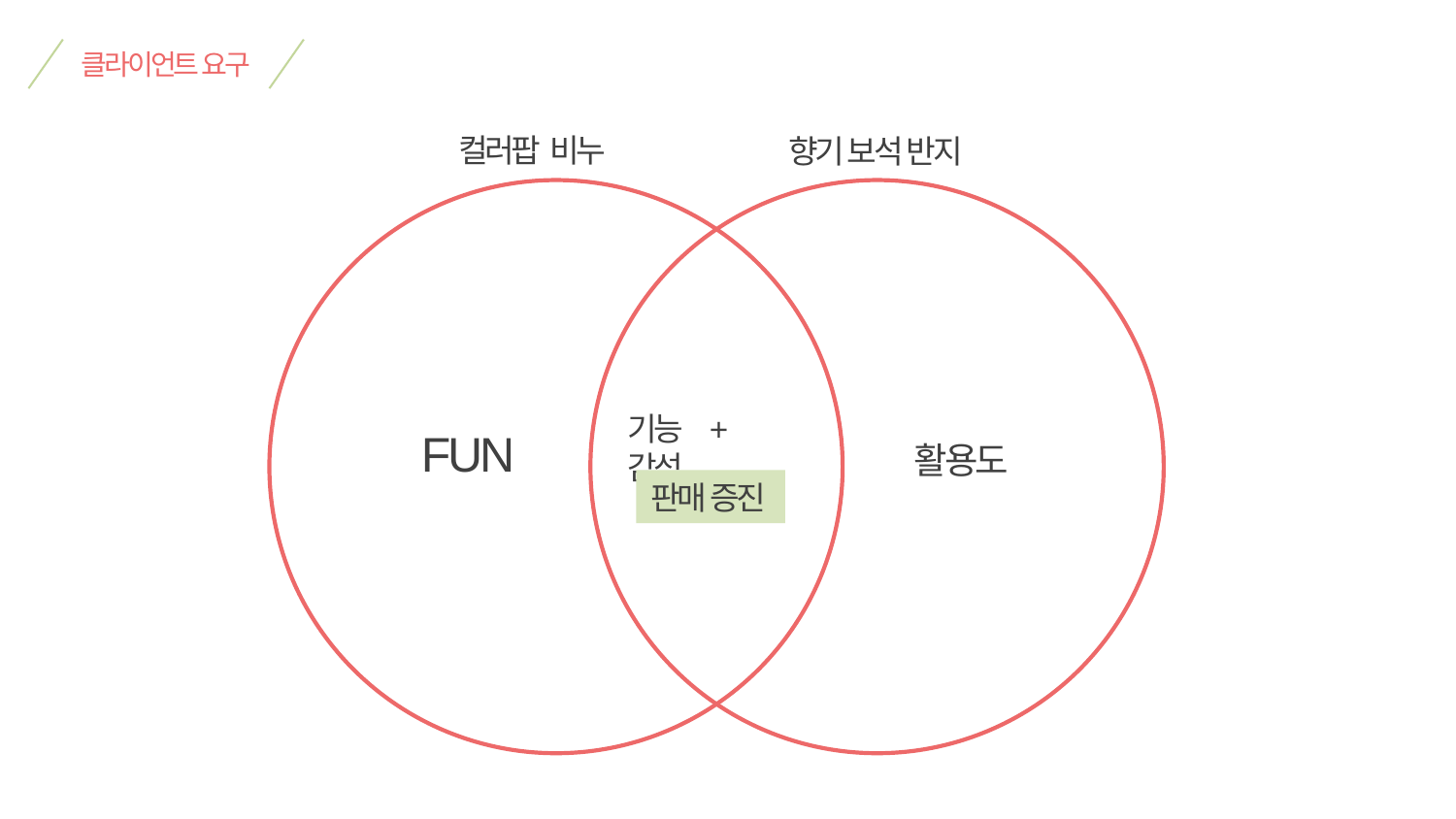

클라이언트 요구
컬러팝  비누
향기 보석 반지

기능   +    감성
FUN
활용도
판매 증진